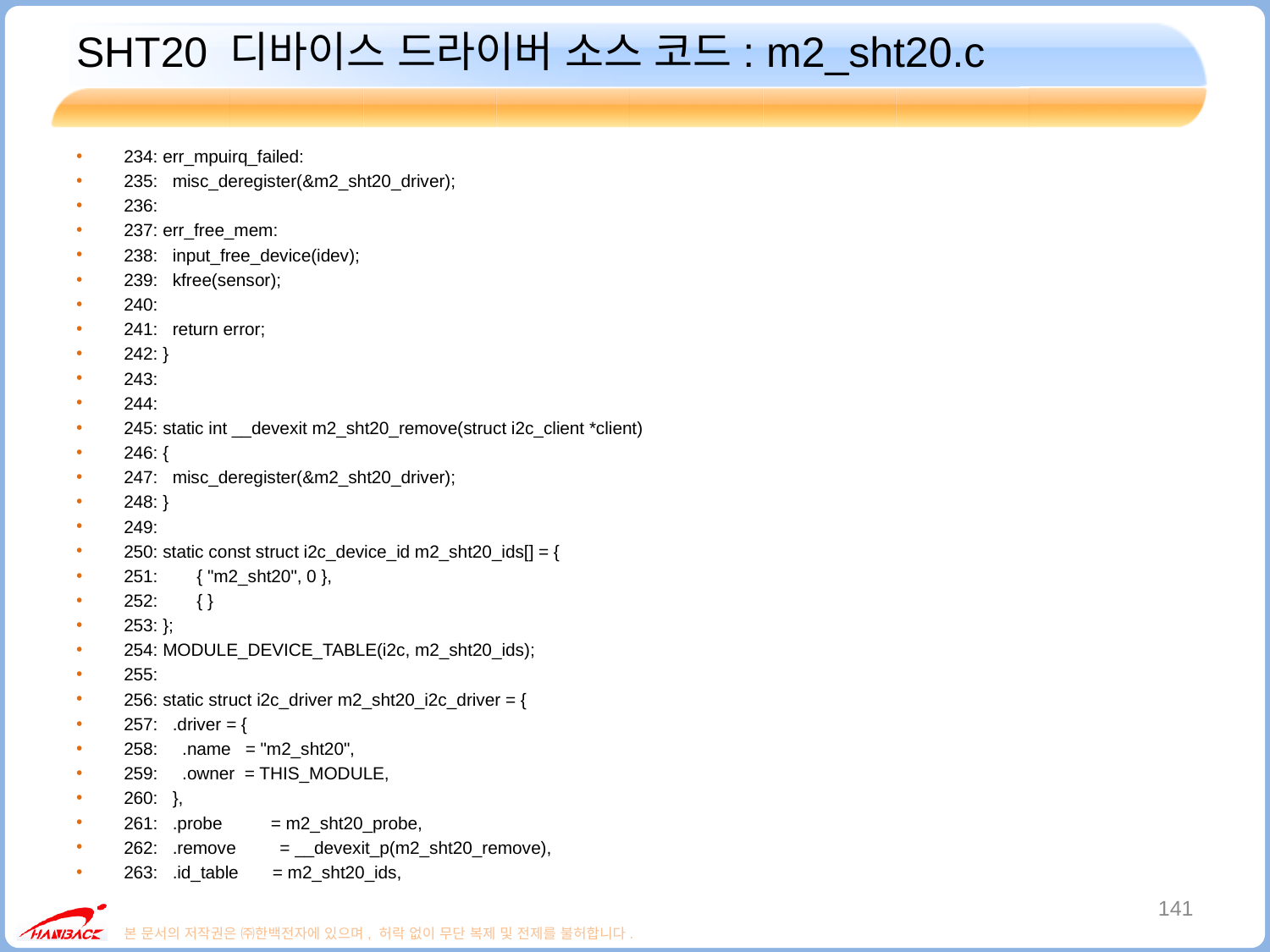

# SHT20 디바이스 드라이버 소스 코드: m2_sht20.c
234: err_mpuirq_failed:
235:   misc_deregister(&m2_sht20_driver);
236:
237: err_free_mem:
238:   input_free_device(idev);
239:   kfree(sensor);
240:
241:   return error;
242: }
243:
244:
245: static int __devexit m2_sht20_remove(struct i2c_client *client)
246: {
247:   misc_deregister(&m2_sht20_driver);
248: }
249:
250: static const struct i2c_device_id m2_sht20_ids[] = {
251:        { "m2_sht20", 0 },
252:        { }
253: };
254: MODULE_DEVICE_TABLE(i2c, m2_sht20_ids);
255:
256: static struct i2c_driver m2_sht20_i2c_driver = {
257:   .driver = {
258:     .name   = "m2_sht20",
259:     .owner  = THIS_MODULE,
260:   },
261:   .probe          = m2_sht20_probe,
262:   .remove         = __devexit_p(m2_sht20_remove),
263:   .id_table       = m2_sht20_ids,
141